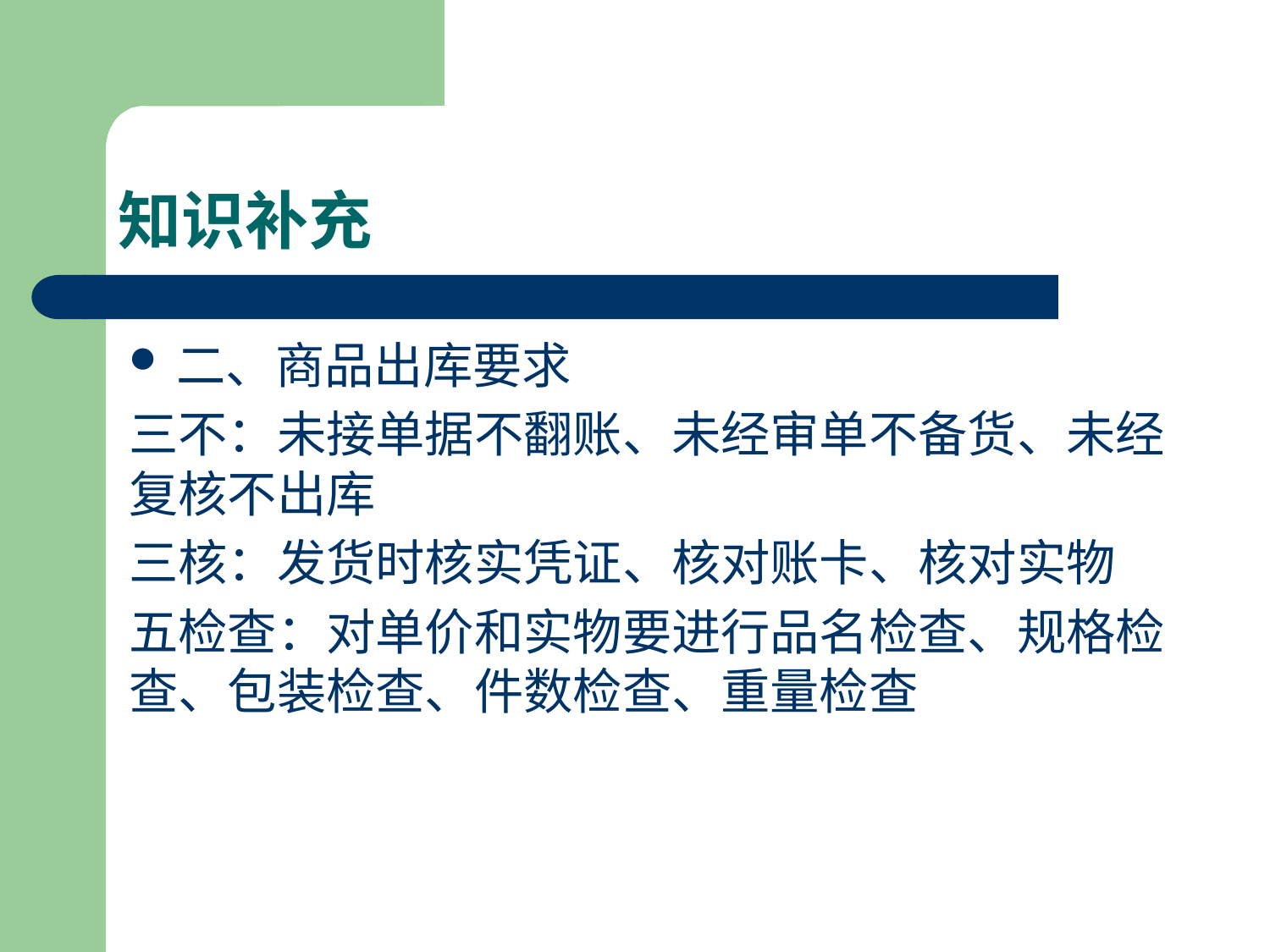

# 知识补充
二、商品出库要求
三不：未接单据不翻账、未经审单不备货、未经复核不出库
三核：发货时核实凭证、核对账卡、核对实物
五检查：对单价和实物要进行品名检查、规格检查、包装检查、件数检查、重量检查